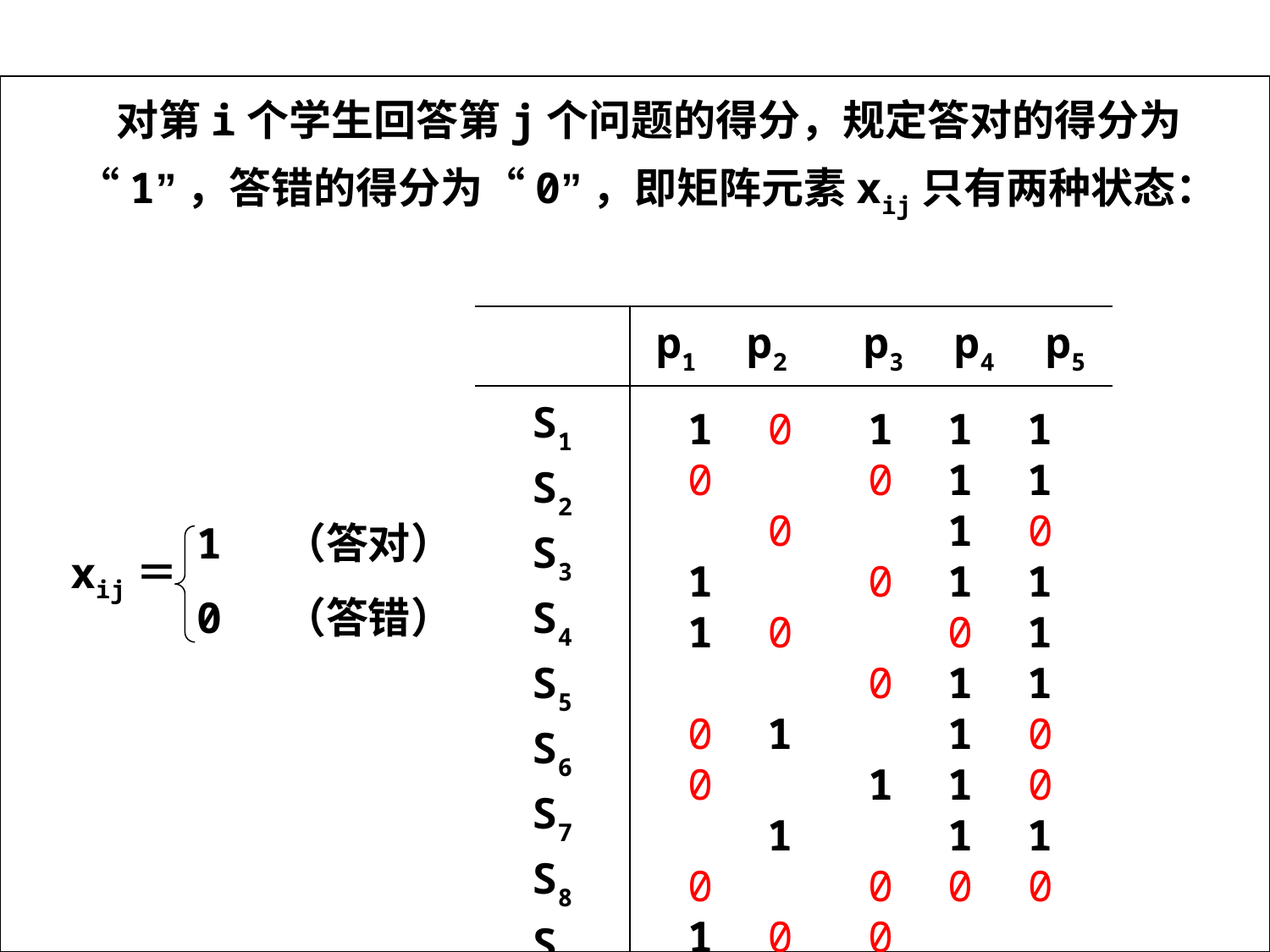

S-P表的制作
   对第i个学生回答第j个问题的得分，规定答对的得分为“1”，答错的得分为“0”，即矩阵元素xij只有两种状态：
|  | p1 p2 p3 p4 p5 |
| --- | --- |
| S1 S2 S3 S4 S5 S6 S7 S8 S9 S10 |  |
1
0
1
1
0
0
0
1
0
0
0
0
0
1
1
0
1
0
1
1
1
0
0
0
1
0
0
0
0
0
1
1
1
1
0
1
1
1
1
0
1
1
0
1
1
1
0
0
1
0
1  （答对）

xij＝
0  （答错）